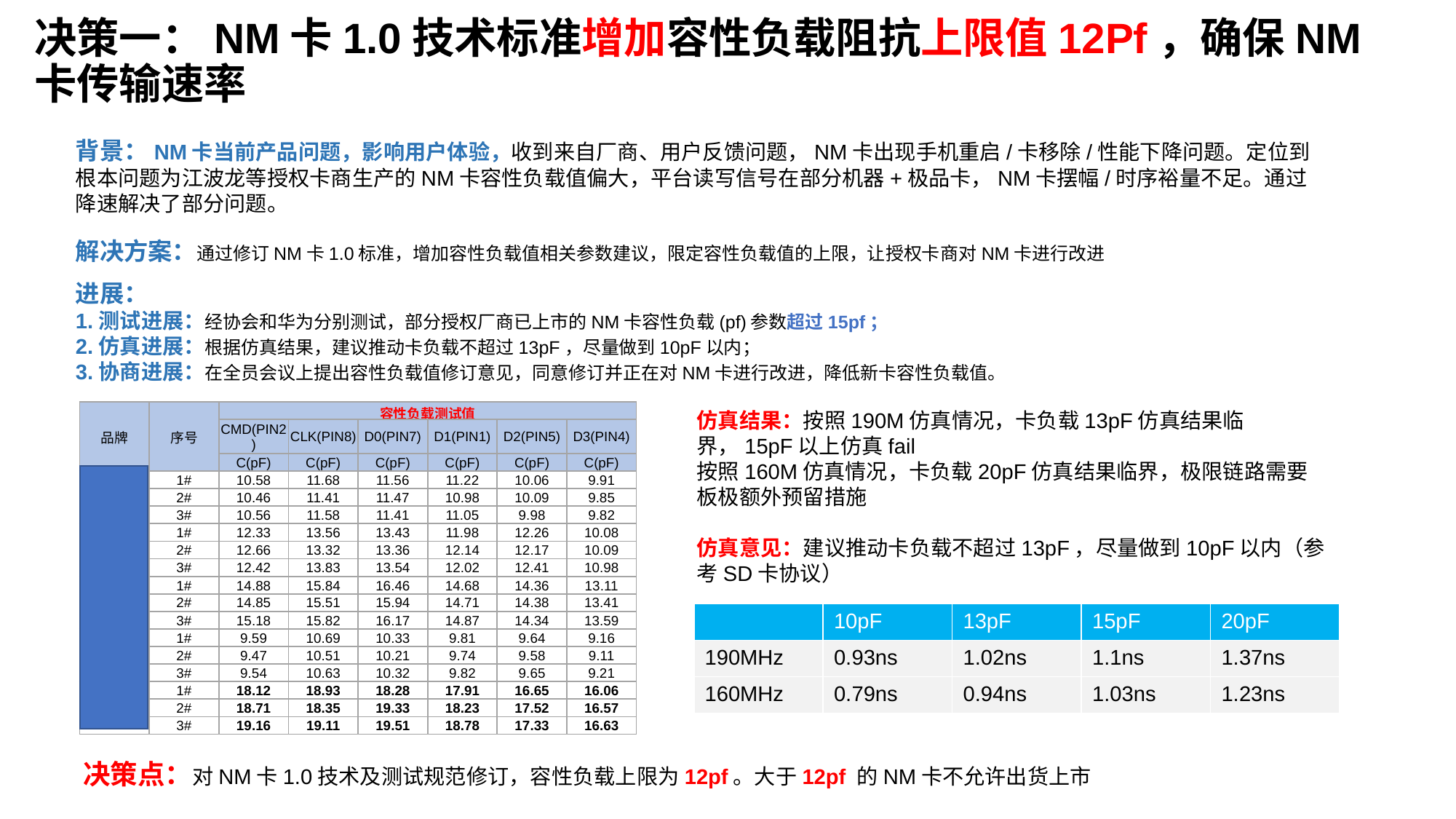

# 决策一：NM卡1.0技术标准增加容性负载阻抗上限值12Pf，确保NM卡传输速率
背景：NM卡当前产品问题，影响用户体验，收到来自厂商、用户反馈问题，NM卡出现手机重启/卡移除/性能下降问题。定位到根本问题为江波龙等授权卡商生产的NM卡容性负载值偏大，平台读写信号在部分机器+极品卡，NM卡摆幅/时序裕量不足。通过降速解决了部分问题。
解决方案：通过修订NM卡1.0标准，增加容性负载值相关参数建议，限定容性负载值的上限，让授权卡商对NM卡进行改进
进展：
1.测试进展：经协会和华为分别测试，部分授权厂商已上市的NM卡容性负载(pf)参数超过15pf；
2.仿真进展：根据仿真结果，建议推动卡负载不超过13pF，尽量做到10pF以内；
3.协商进展：在全员会议上提出容性负载值修订意见，同意修订并正在对NM卡进行改进，降低新卡容性负载值。
| 品牌 | 序号 | 容性负载测试值 |  |  |  |  |  |
| --- | --- | --- | --- | --- | --- | --- | --- |
|  |  | CMD(PIN2) | CLK(PIN8) | D0(PIN7) | D1(PIN1) | D2(PIN5) | D3(PIN4) |
|  |  | C(pF) | C(pF) | C(pF) | C(pF) | C(pF) | C(pF) |
| 宏芯宇 | 1# | 10.58 | 11.68 | 11.56 | 11.22 | 10.06 | 9.91 |
|  | 2# | 10.46 | 11.41 | 11.47 | 10.98 | 10.09 | 9.85 |
|  | 3# | 10.56 | 11.58 | 11.41 | 11.05 | 9.98 | 9.82 |
| 时创意 | 1# | 12.33 | 13.56 | 13.43 | 11.98 | 12.26 | 10.08 |
|  | 2# | 12.66 | 13.32 | 13.36 | 12.14 | 12.17 | 10.09 |
|  | 3# | 12.42 | 13.83 | 13.54 | 12.02 | 12.41 | 10.98 |
| 佰维 | 1# | 14.88 | 15.84 | 16.46 | 14.68 | 14.36 | 13.11 |
|  | 2# | 14.85 | 15.51 | 15.94 | 14.71 | 14.38 | 13.41 |
|  | 3# | 15.18 | 15.82 | 16.17 | 14.87 | 14.34 | 13.59 |
| 雷克沙（新） | 1# | 9.59 | 10.69 | 10.33 | 9.81 | 9.64 | 9.16 |
|  | 2# | 9.47 | 10.51 | 10.21 | 9.74 | 9.58 | 9.11 |
|  | 3# | 9.54 | 10.63 | 10.32 | 9.82 | 9.65 | 9.21 |
| 雷克沙（旧） | 1# | 18.12 | 18.93 | 18.28 | 17.91 | 16.65 | 16.06 |
|  | 2# | 18.71 | 18.35 | 19.33 | 18.23 | 17.52 | 16.57 |
|  | 3# | 19.16 | 19.11 | 19.51 | 18.78 | 17.33 | 16.63 |
仿真结果：按照190M仿真情况，卡负载13pF仿真结果临界，15pF以上仿真fail
按照160M仿真情况，卡负载20pF仿真结果临界，极限链路需要板极额外预留措施

仿真意见：建议推动卡负载不超过13pF，尽量做到10pF以内（参考SD卡协议）

|  | 10pF | 13pF | 15pF | 20pF |
| --- | --- | --- | --- | --- |
| 190MHz | 0.93ns | 1.02ns | 1.1ns | 1.37ns |
| 160MHz | 0.79ns | 0.94ns | 1.03ns | 1.23ns |
决策点：对NM卡1.0技术及测试规范修订，容性负载上限为12pf。大于12pf 的NM卡不允许出货上市